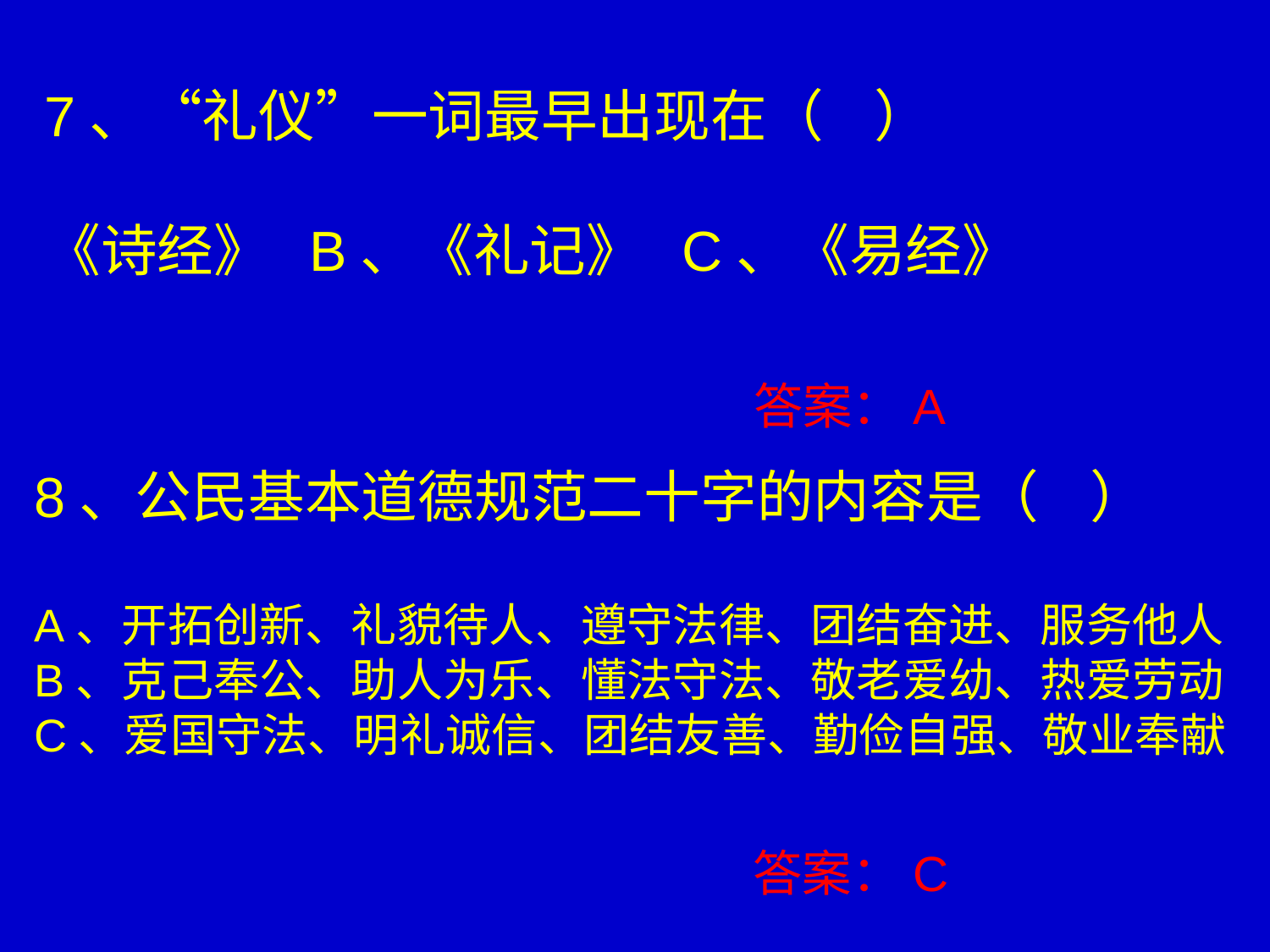

7、“礼仪”一词最早出现在（    ）

《诗经》  B、《礼记》  C、《易经》
答案：A
8、公民基本道德规范二十字的内容是（    ）

A、开拓创新、礼貌待人、遵守法律、团结奋进、服务他人
B、克己奉公、助人为乐、懂法守法、敬老爱幼、热爱劳动
C、爱国守法、明礼诚信、团结友善、勤俭自强、敬业奉献

答案：C